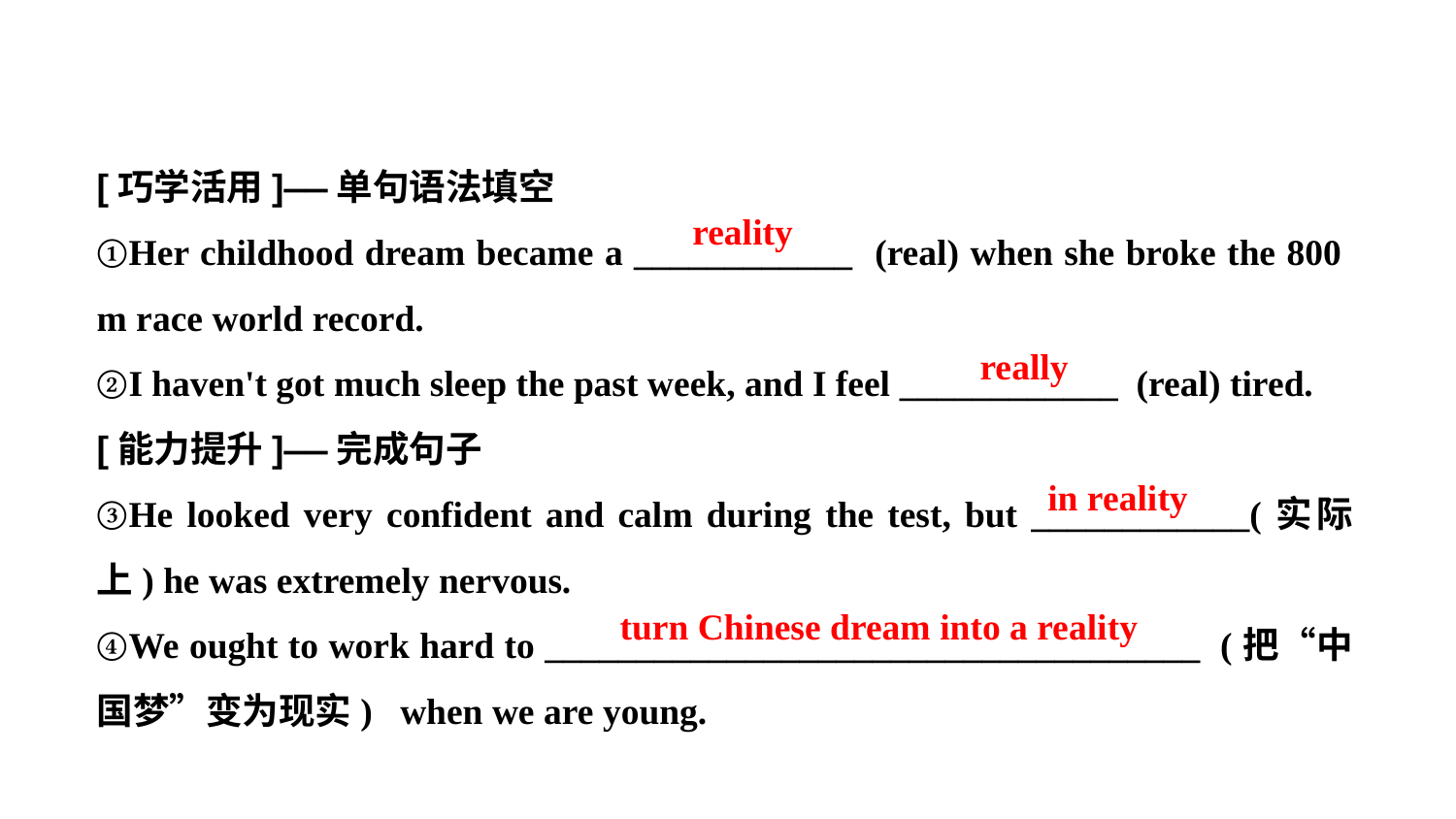

[巧学活用]——单句语法填空
①Her childhood dream became a ____________  (real) when she broke the 800  m race world record.
②I haven't got much sleep the past week, and I feel ____________  (real) tired.
[能力提升]——完成句子
③He looked very confident and calm during the test, but ____________(实际上) he was extremely nervous.
④We ought to work hard to ____________________________________  (把“中国梦”变为现实)   when we are young.
reality
really
　in reality
turn Chinese dream into a reality